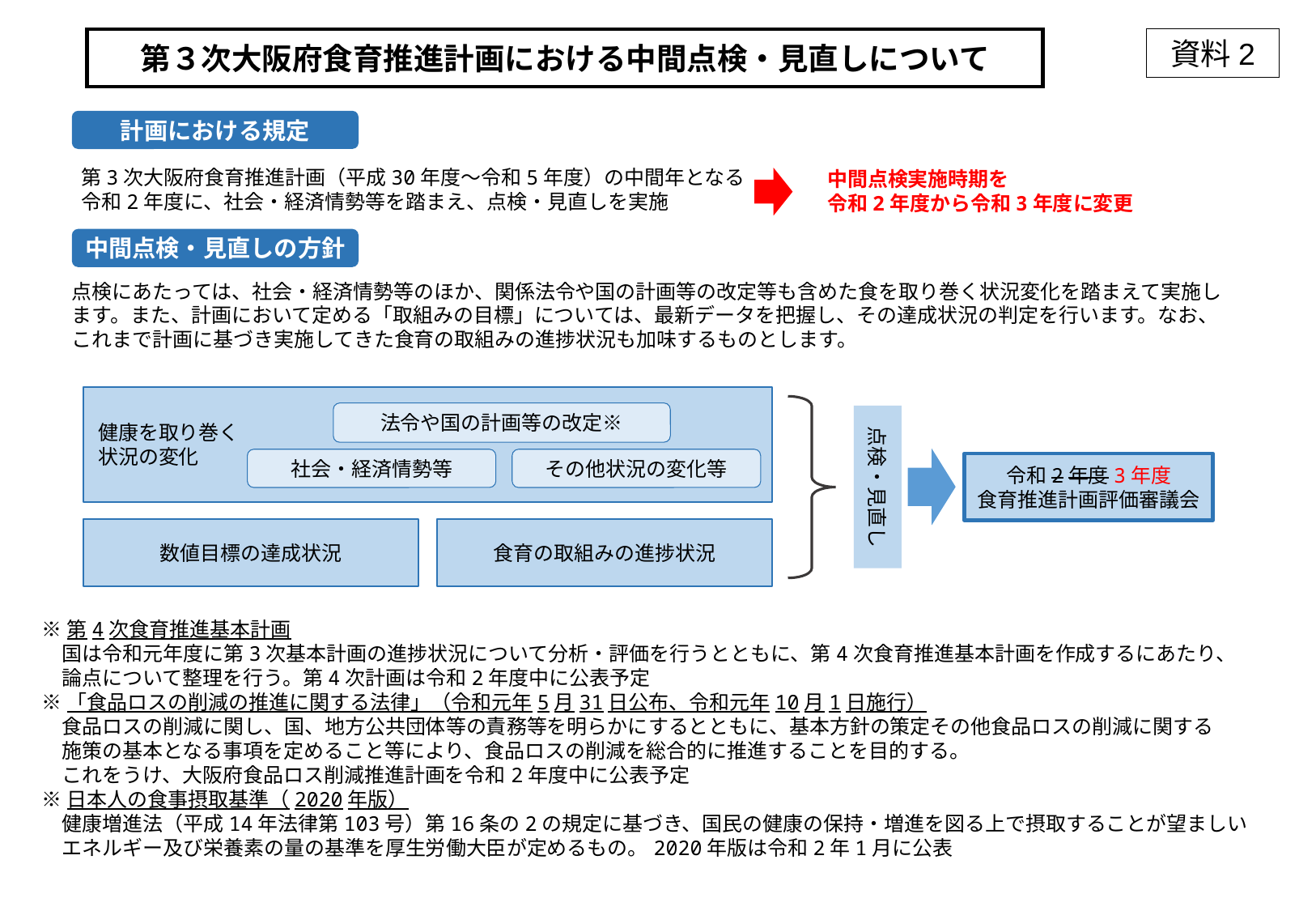

資料2
第３次大阪府食育推進計画における中間点検・見直しについて
計画における規定
第3次大阪府食育推進計画（平成30年度～令和5年度）の中間年となる
令和2年度に、社会・経済情勢等を踏まえ、点検・見直しを実施
中間点検実施時期を
令和2年度から令和3年度に変更

中間点検・見直しの方針
点検にあたっては、社会・経済情勢等のほか、関係法令や国の計画等の改定等も含めた食を取り巻く状況変化を踏まえて実施します。また、計画において定める「取組みの目標」については、最新データを把握し、その達成状況の判定を行います。なお、これまで計画に基づき実施してきた食育の取組みの進捗状況も加味するものとします。
健康を取り巻く
状況の変化

法令や国の計画等の改定※
点検・見直し

社会・経済情勢等
その他状況の変化等
令和2年度3年度
食育推進計画評価審議会
数値目標の達成状況
食育の取組みの進捗状況
※第4次食育推進基本計画
　国は令和元年度に第3次基本計画の進捗状況について分析・評価を行うとともに、第4次食育推進基本計画を作成するにあたり、
　論点について整理を行う。第4次計画は令和2年度中に公表予定
※「食品ロスの削減の推進に関する法律」（令和元年5月31日公布、令和元年10月1日施行）
　食品ロスの削減に関し、国、地方公共団体等の責務等を明らかにするとともに、基本方針の策定その他食品ロスの削減に関する
　施策の基本となる事項を定めること等により、食品ロスの削減を総合的に推進することを目的する。
　これをうけ、大阪府食品ロス削減推進計画を令和2年度中に公表予定
※日本人の食事摂取基準（2020年版）
　健康増進法（平成14年法律第103号）第16条の2の規定に基づき、国民の健康の保持・増進を図る上で摂取することが望ましい
　エネルギー及び栄養素の量の基準を厚生労働大臣が定めるもの。2020年版は令和2年1月に公表